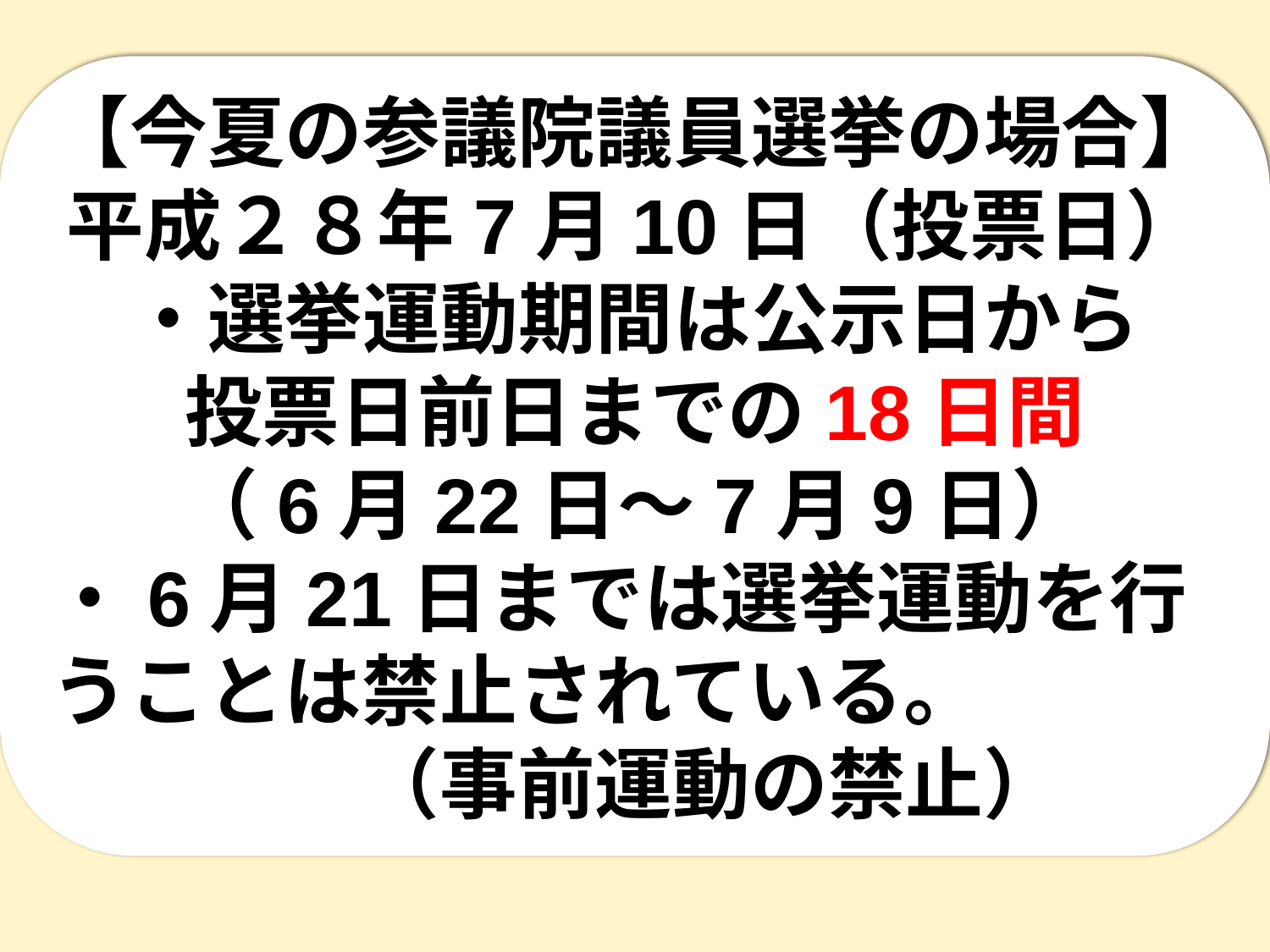

【今夏の参議院議員選挙の場合】
平成２８年7月10日（投票日）
・選挙運動期間は公示日から
投票日前日までの18日間
（6月22日～7月9日）
・6月21日までは選挙運動を行うことは禁止されている。
　　　　（事前運動の禁止）
選挙運動期間
政治活動が認められる期間